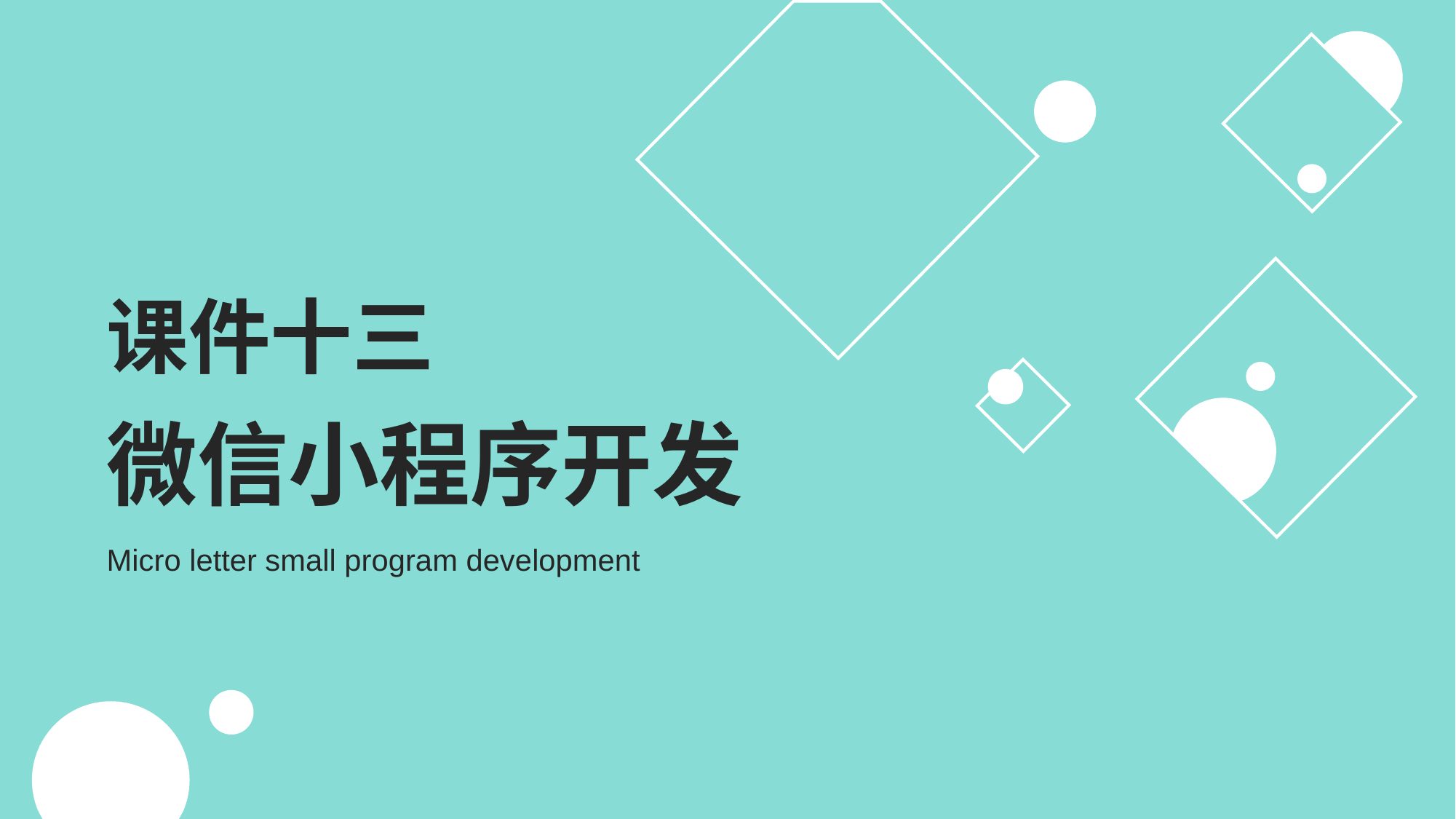

课件十三
# 微信小程序开发
Micro letter small program development